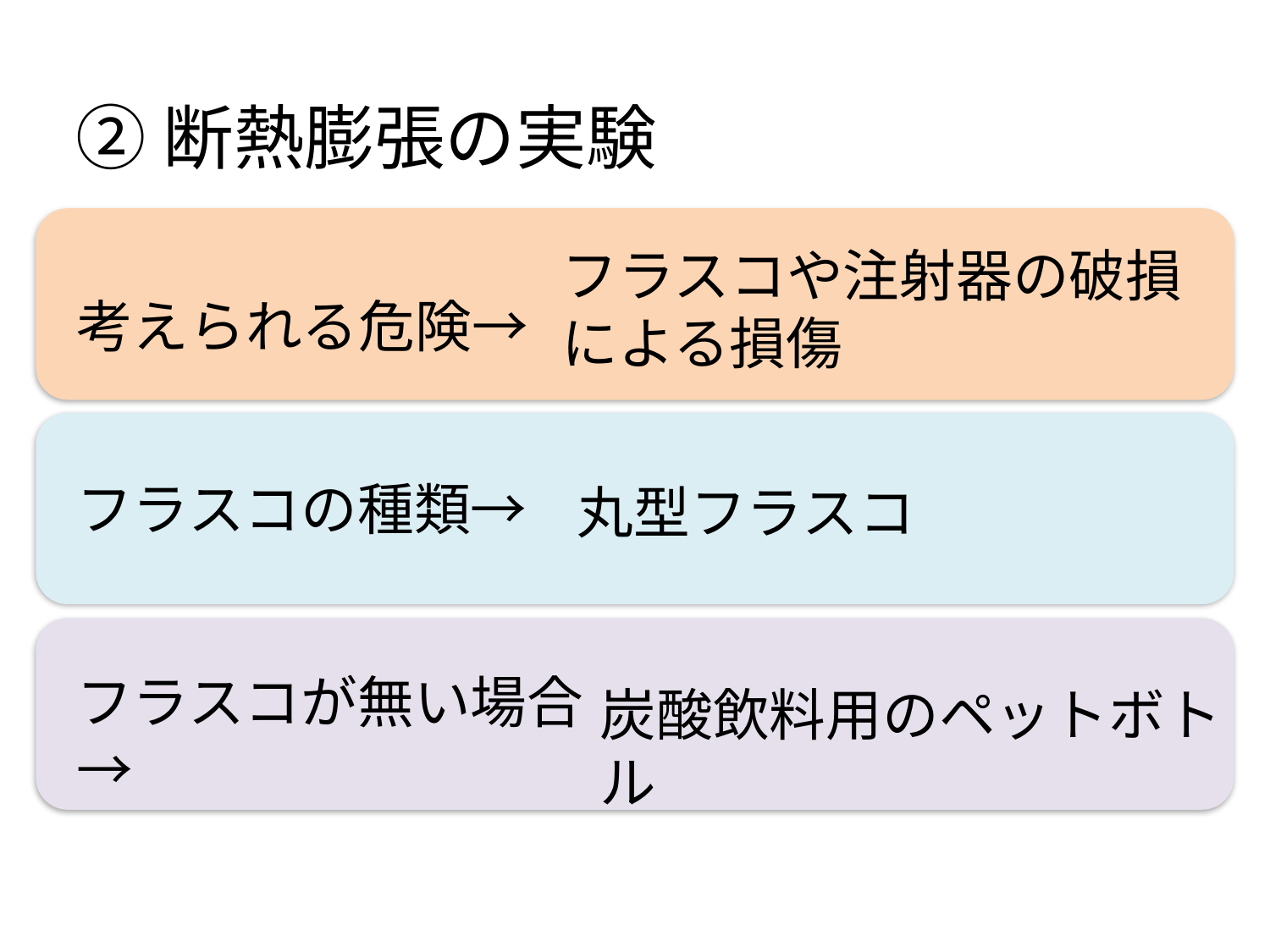

②断熱膨張の実験

考えられる危険→

フラスコの種類→

フラスコが無い場合→

フラスコや注射器の破損による損傷

丸型フラスコ

炭酸飲料用のペットボトル